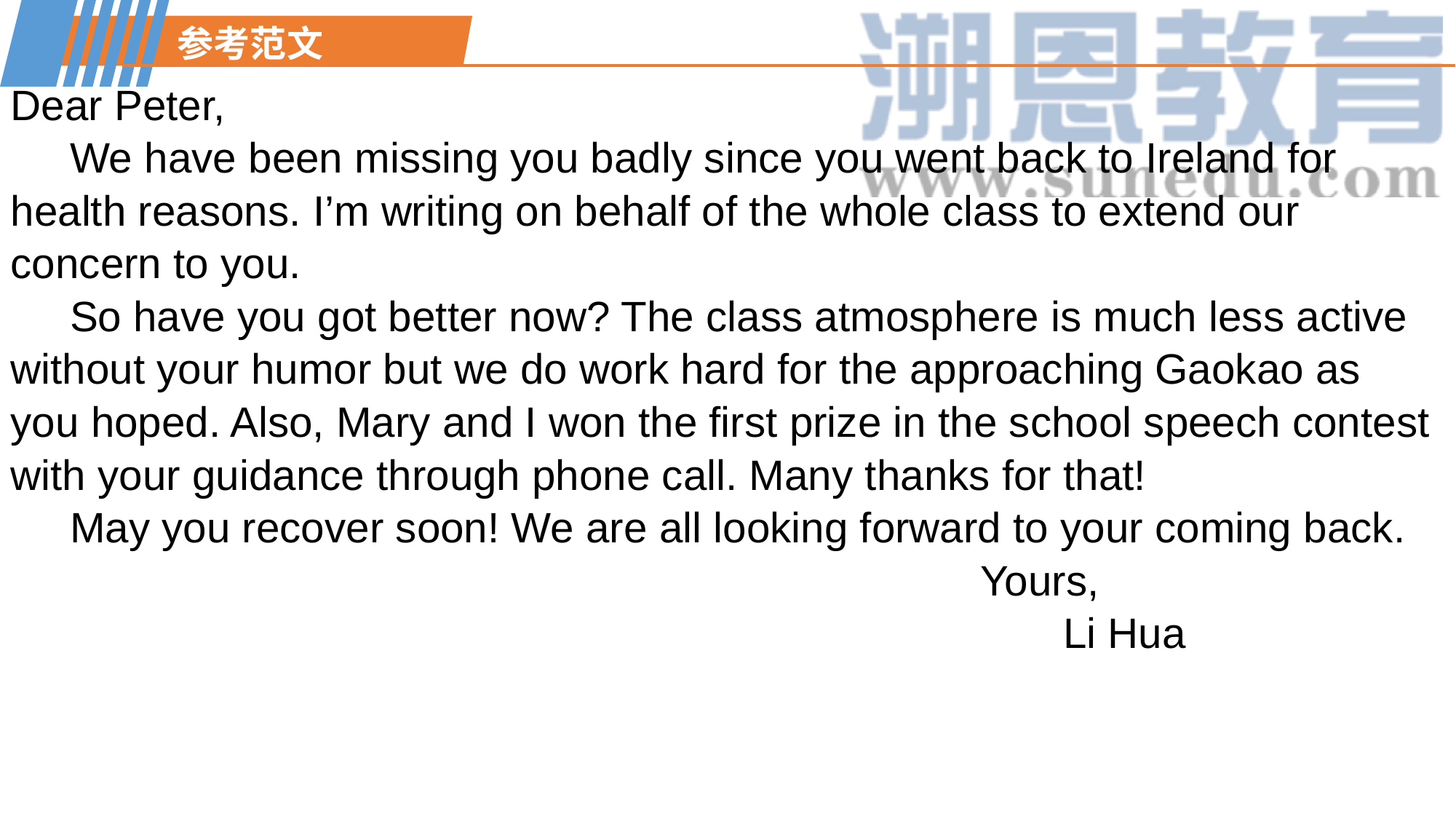

参考范文
Dear Peter,
     We have been missing you badly since you went back to Ireland for health reasons. I’m writing on behalf of the whole class to extend our concern to you.
     So have you got better now? The class atmosphere is much less active without your humor but we do work hard for the approaching Gaokao as you hoped. Also, Mary and I won the first prize in the school speech contest with your guidance through phone call. Many thanks for that!
     May you recover soon! We are all looking forward to your coming back.
                                                                                  Yours,
                                                                                         Li Hua